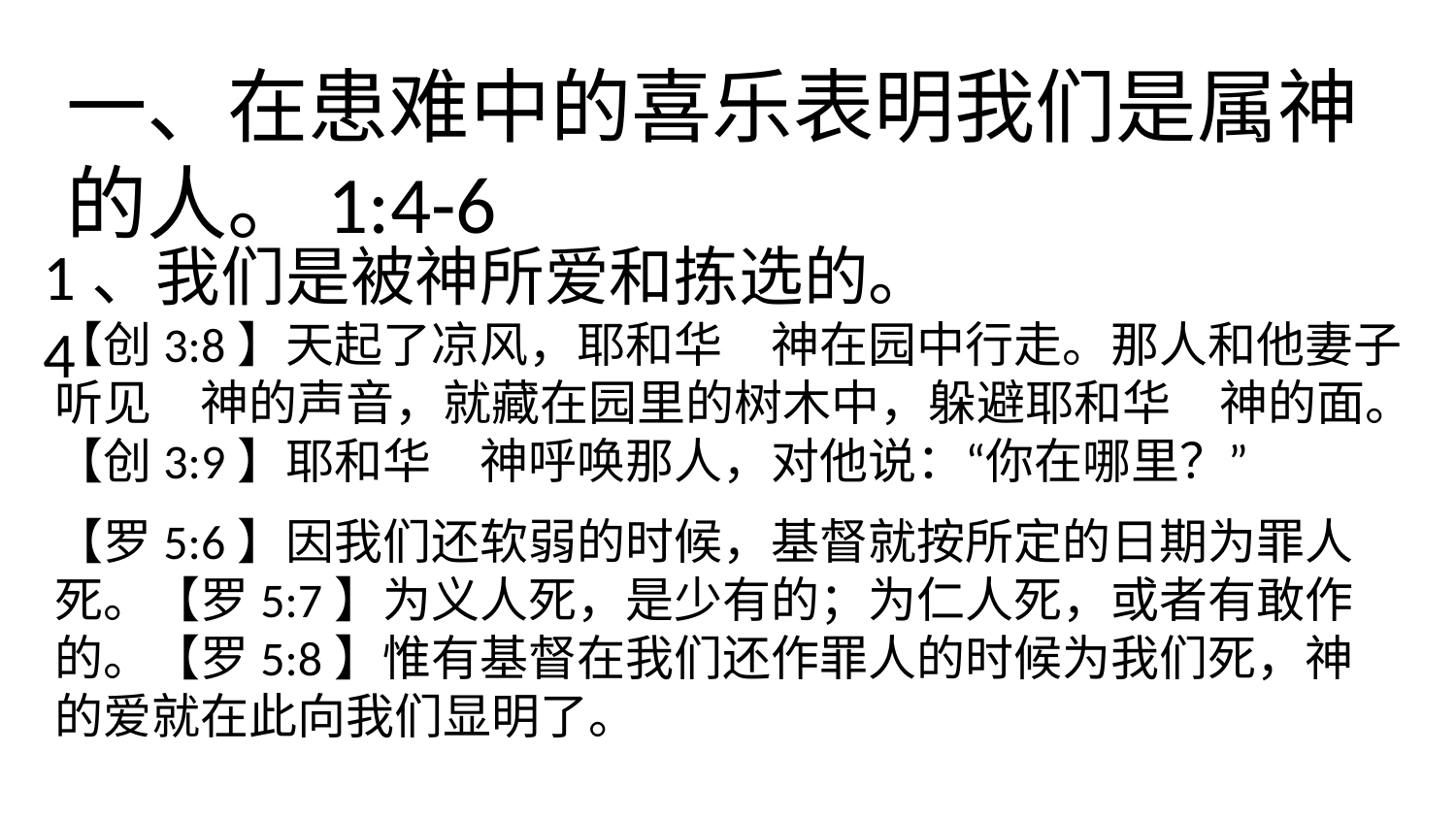

一、在患难中的喜乐表明我们是属神的人。1:4-6
1、我们是被神所爱和拣选的。4
【创3:8】天起了凉风，耶和华　神在园中行走。那人和他妻子听见　神的声音，就藏在园里的树木中，躲避耶和华　神的面。【创3:9】耶和华　神呼唤那人，对他说：“你在哪里？”
【罗5:6】因我们还软弱的时候，基督就按所定的日期为罪人死。【罗5:7】为义人死，是少有的；为仁人死，或者有敢作的。【罗5:8】惟有基督在我们还作罪人的时候为我们死，神的爱就在此向我们显明了。